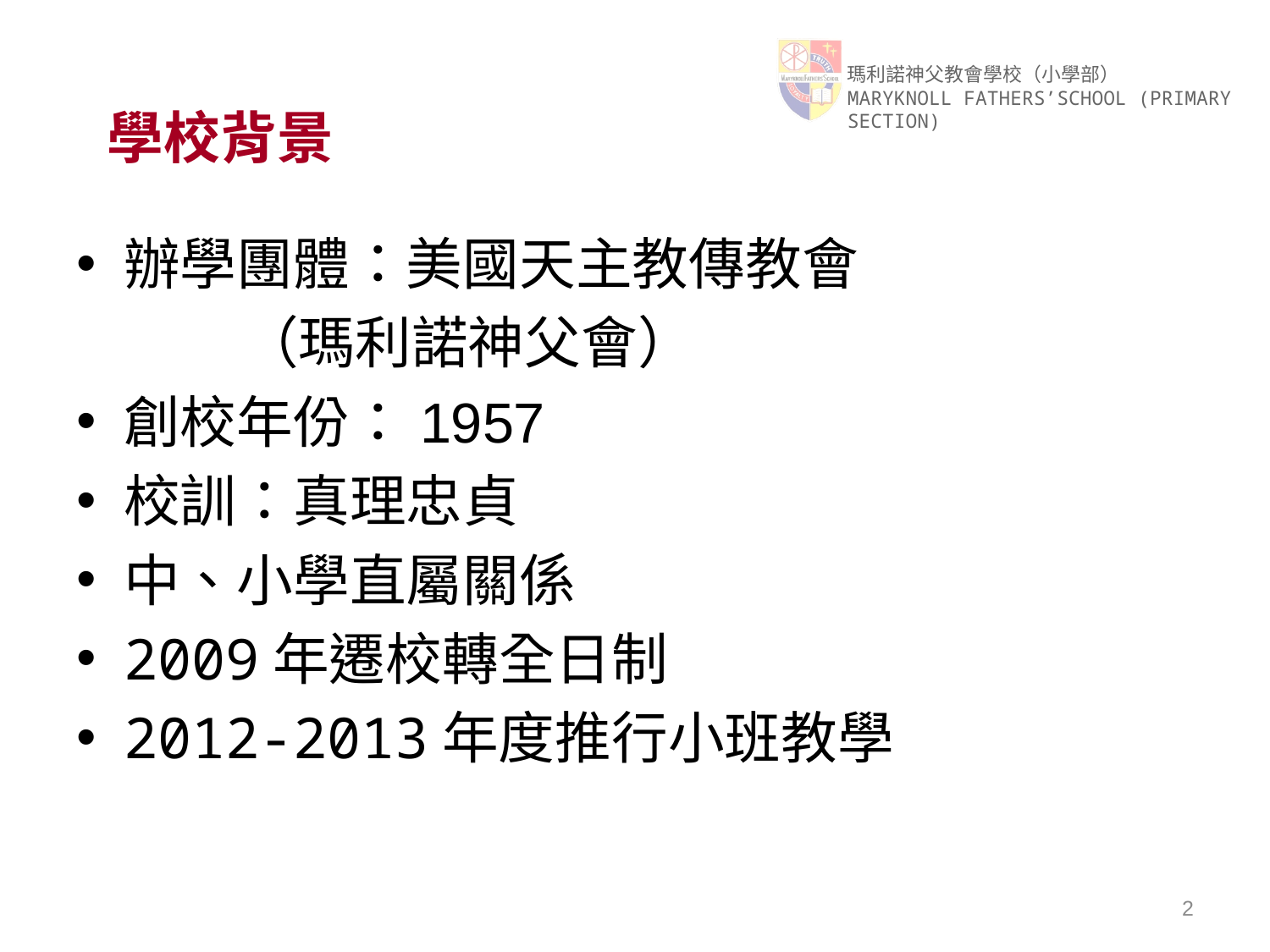

# 學校背景
辦學團體：美國天主教傳教會
            （瑪利諾神父會）
創校年份：1957
校訓：真理忠貞
中、小學直屬關係
2009年遷校轉全日制
2012-2013年度推行小班教學
2